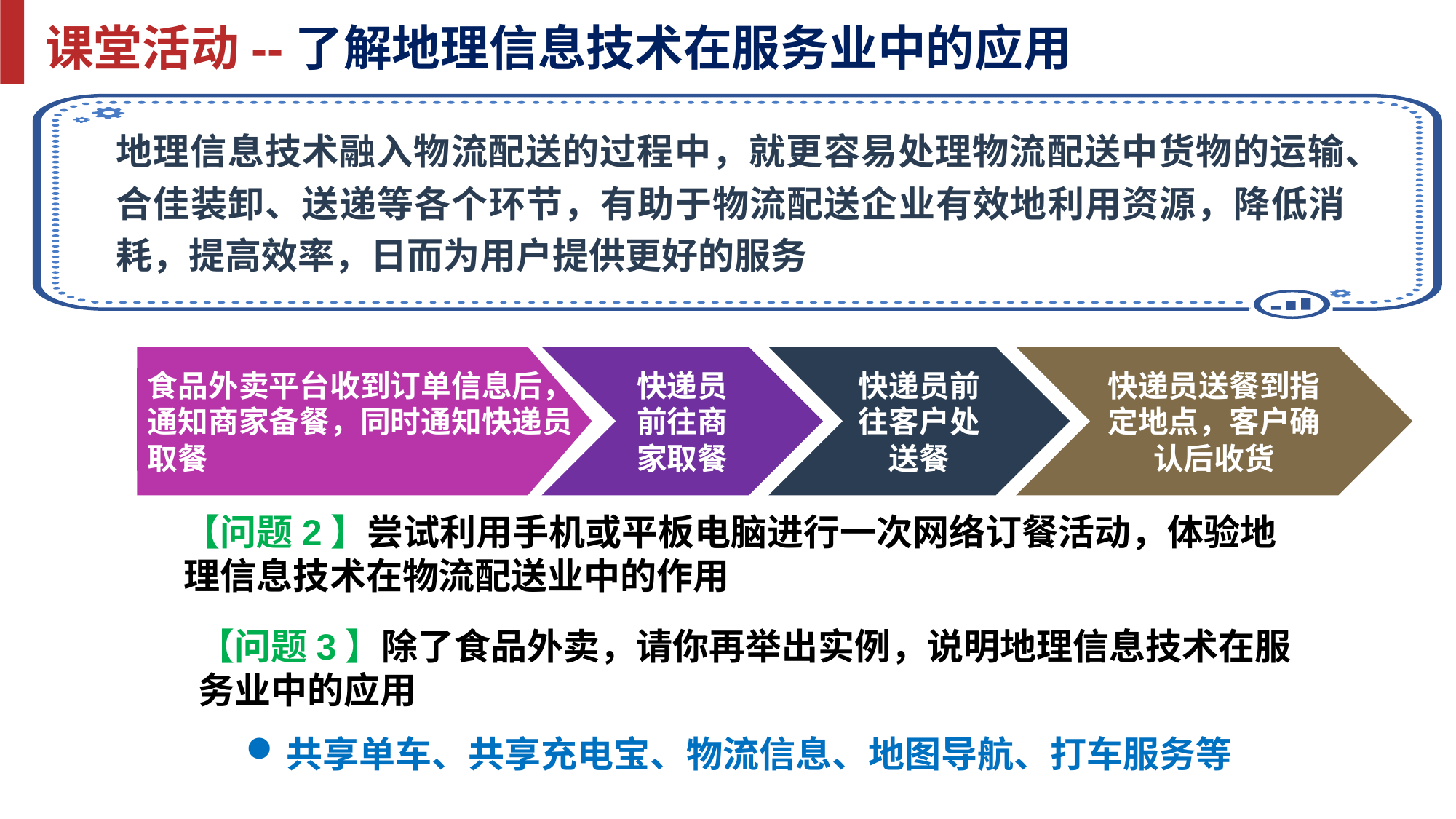

课堂活动--了解地理信息技术在服务业中的应用

地理信息技术融入物流配送的过程中，就更容易处理物流配送中货物的运输、合佳装卸、送递等各个环节，有助于物流配送企业有效地利用资源，降低消耗，提高效率，日而为用户提供更好的服务
食品外卖平台收到订单信息后，通知商家备餐，同时通知快递员取餐
快递员前往商家取餐
快递员前往客户处送餐
快递员送餐到指定地点，客户确认后收货
【问题2】尝试利用手机或平板电脑进行一次网络订餐活动，体验地理信息技术在物流配送业中的作用
【问题3】除了食品外卖，请你再举出实例，说明地理信息技术在服务业中的应用
共享单车、共享充电宝、物流信息、地图导航、打车服务等